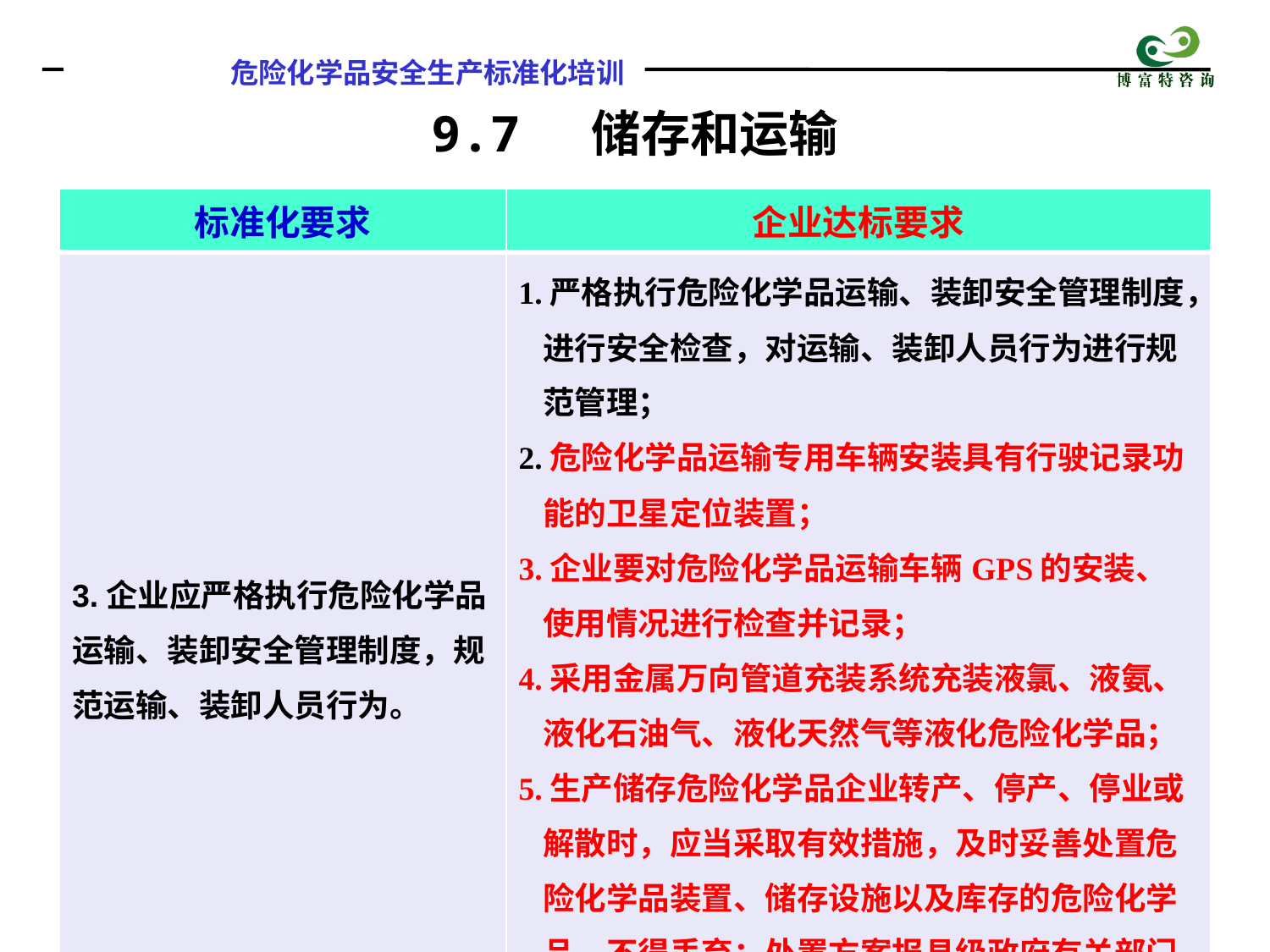

9.7  储存和运输
| 标准化要求 | 企业达标要求 |
| --- | --- |
| 3.企业应严格执行危险化学品运输、装卸安全管理制度，规范运输、装卸人员行为。 | 1.严格执行危险化学品运输、装卸安全管理制度，进行安全检查，对运输、装卸人员行为进行规范管理； 2.危险化学品运输专用车辆安装具有行驶记录功能的卫星定位装置； 3.企业要对危险化学品运输车辆GPS的安装、使用情况进行检查并记录； 4.采用金属万向管道充装系统充装液氯、液氨、液化石油气、液化天然气等液化危险化学品； 5.生产储存危险化学品企业转产、停产、停业或解散时，应当采取有效措施，及时妥善处置危险化学品装置、储存设施以及库存的危险化学品，不得丢弃；处置方案报县级政府有关部门备案。 |